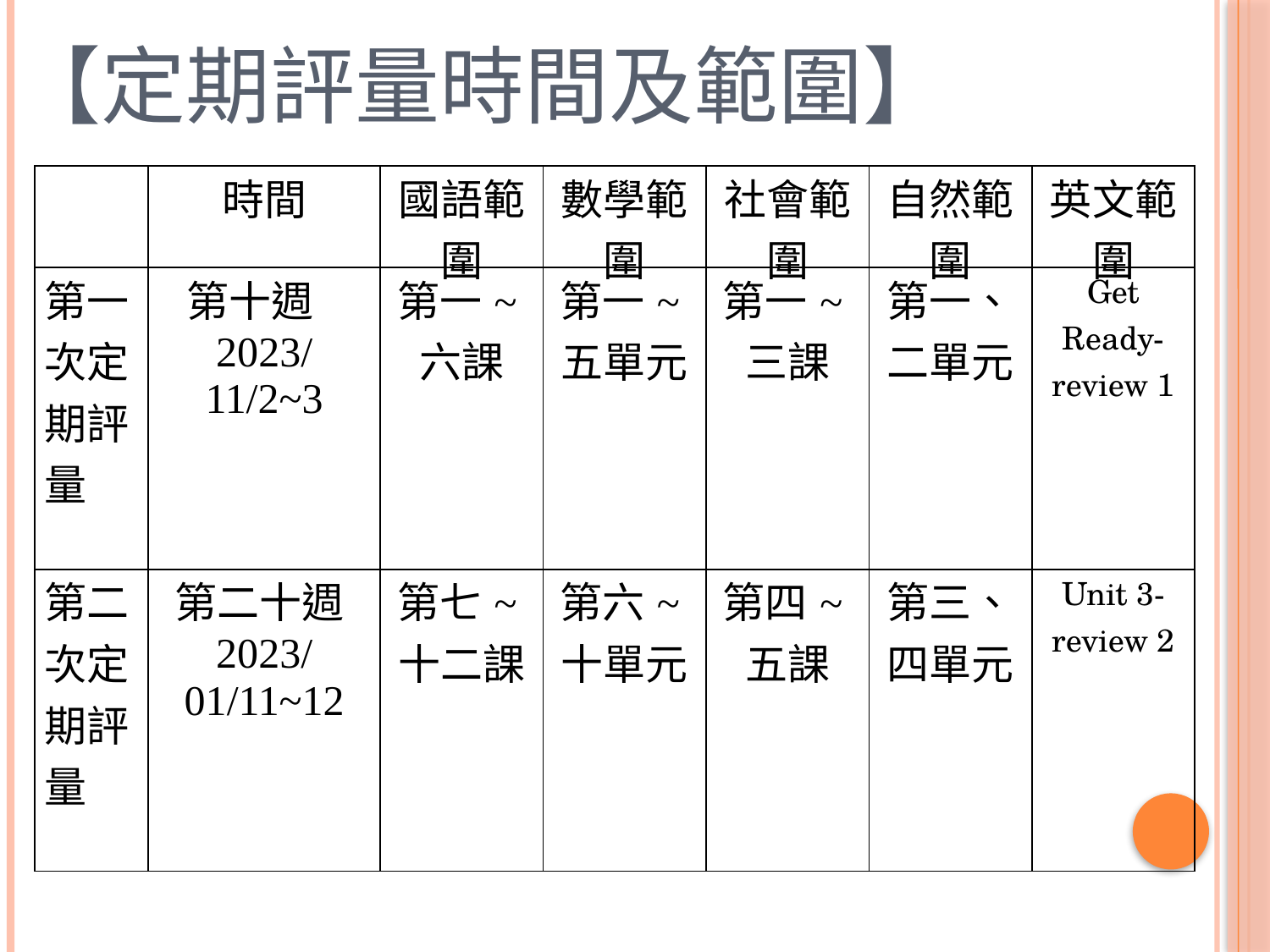

【定期評量時間及範圍】
|  | 時間 | 國語範圍 | 數學範圍 | 社會範圍 | 自然範圍 | 英文範圍 |
| --- | --- | --- | --- | --- | --- | --- |
| 第一次定期評量 | 第十週 2023/ 11/2~3 | 第一~六課 | 第一~五單元 | 第一~三課 | 第一、二單元 | Get Ready-review 1 |
| 第二次定期評量 | 第二十週 2023/ 01/11~12 | 第七~十二課 | 第六~十單元 | 第四~五課 | 第三、四單元 | Unit 3-review 2 |
#